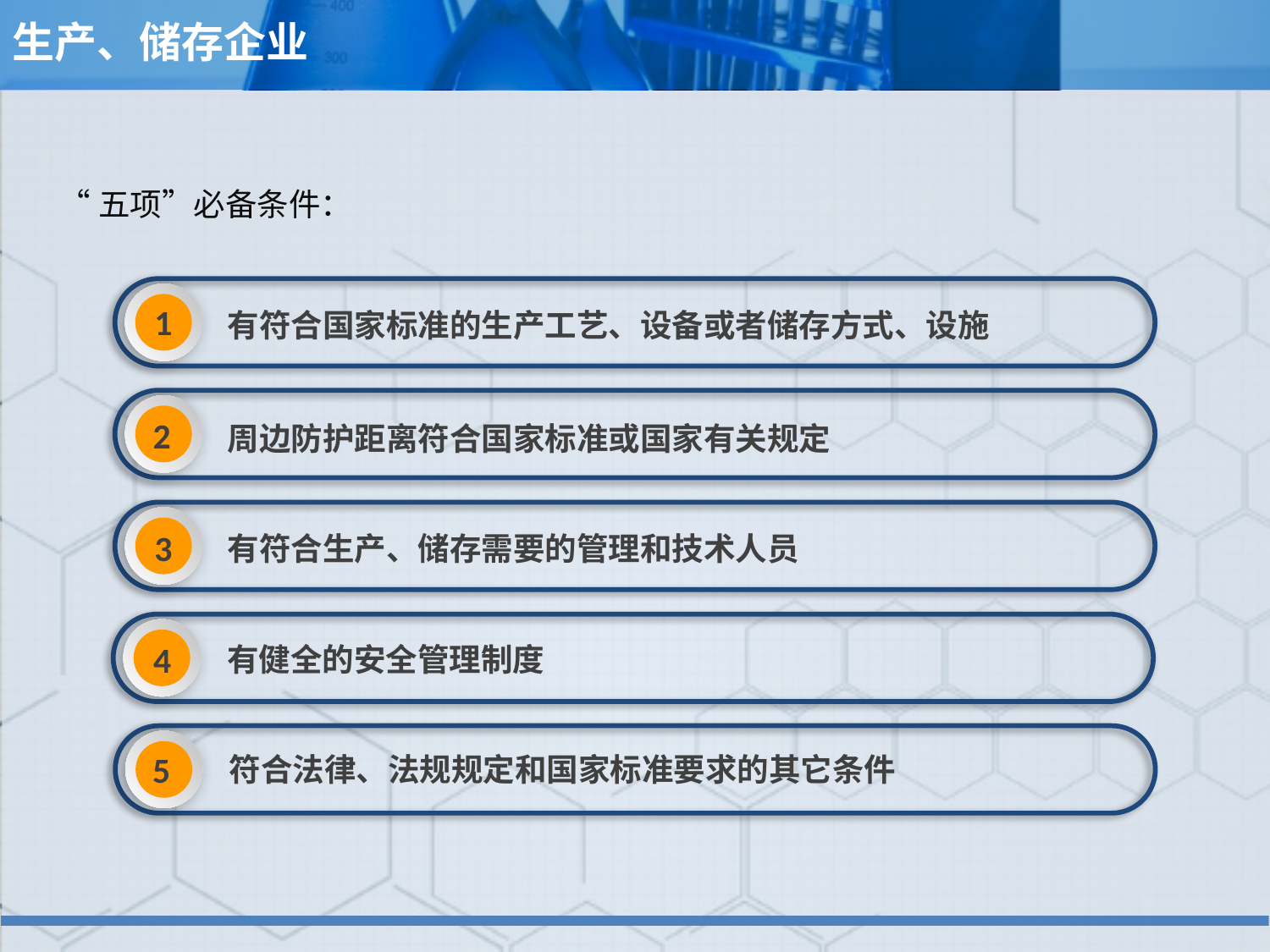

# 生产、储存企业
“五项”必备条件：

1
有符合国家标准的生产工艺、设备或者储存方式、设施

2
周边防护距离符合国家标准或国家有关规定

3
有符合生产、储存需要的管理和技术人员

4
有健全的安全管理制度

5
符合法律、法规规定和国家标准要求的其它条件